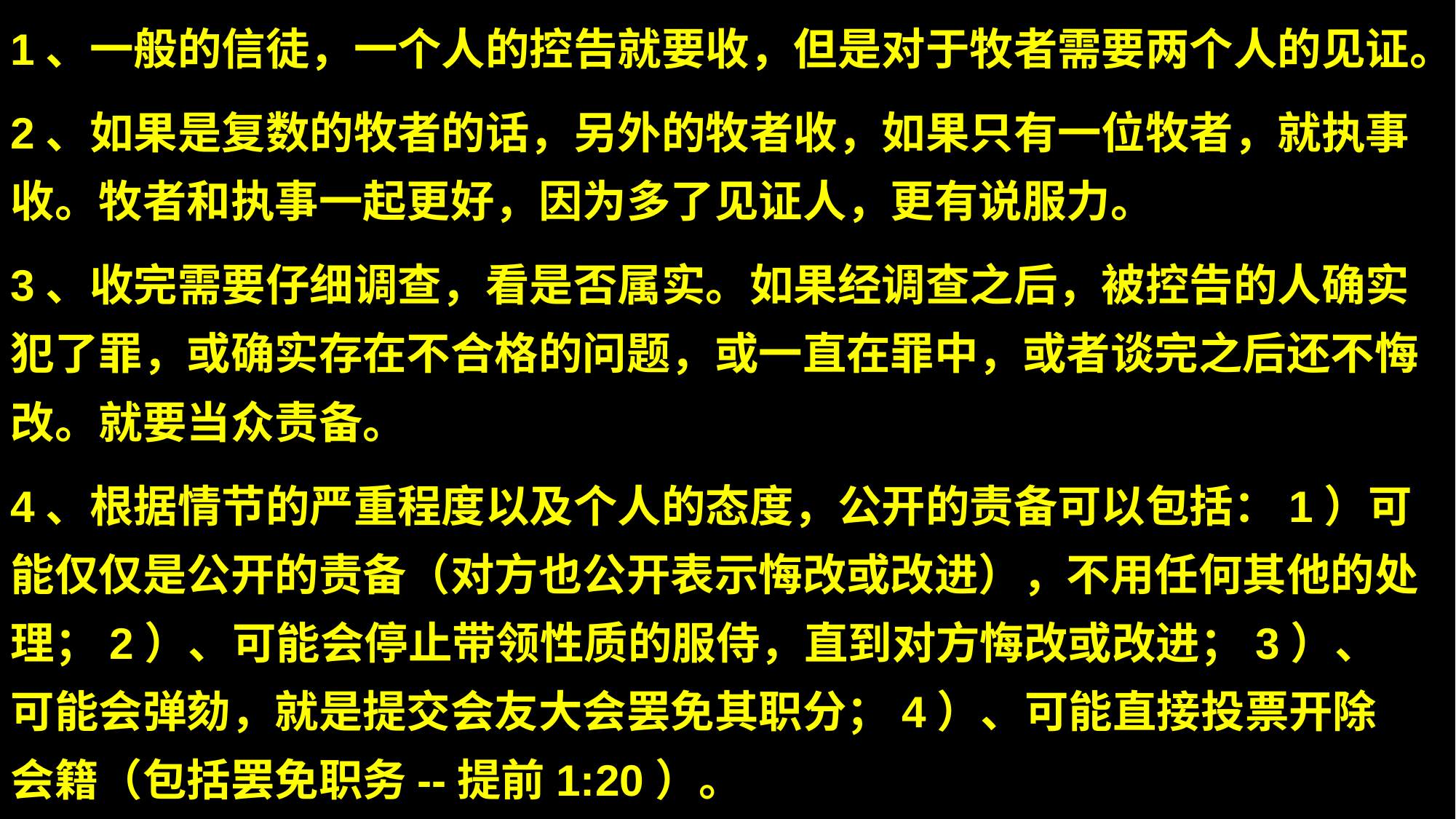

1、一般的信徒，一个人的控告就要收，但是对于牧者需要两个人的见证。
2、如果是复数的牧者的话，另外的牧者收，如果只有一位牧者，就执事收。牧者和执事一起更好，因为多了见证人，更有说服力。
3、收完需要仔细调查，看是否属实。如果经调查之后，被控告的人确实犯了罪，或确实存在不合格的问题，或一直在罪中，或者谈完之后还不悔改。就要当众责备。
4、根据情节的严重程度以及个人的态度，公开的责备可以包括：1）可能仅仅是公开的责备（对方也公开表示悔改或改进），不用任何其他的处理；2）、可能会停止带领性质的服侍，直到对方悔改或改进；3）、可能会弹劾，就是提交会友大会罢免其职分；4）、可能直接投票开除会籍（包括罢免职务--提前1:20）。